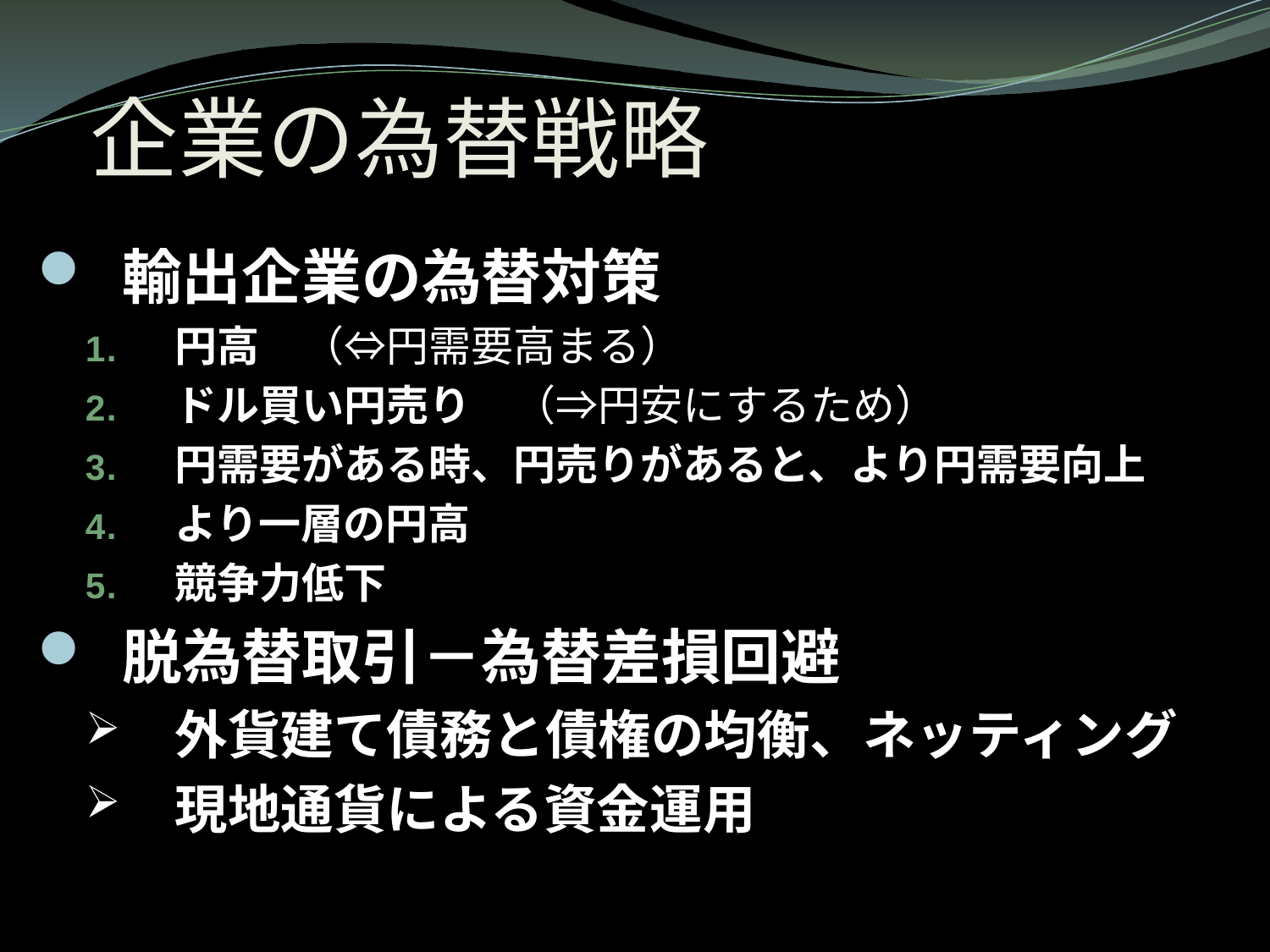

# 企業の為替戦略
輸出企業の為替対策
円高　（⇔円需要高まる）
ドル買い円売り　（⇒円安にするため）
円需要がある時、円売りがあると、より円需要向上
より一層の円高
競争力低下
脱為替取引－為替差損回避
外貨建て債務と債権の均衡、ネッティング
現地通貨による資金運用